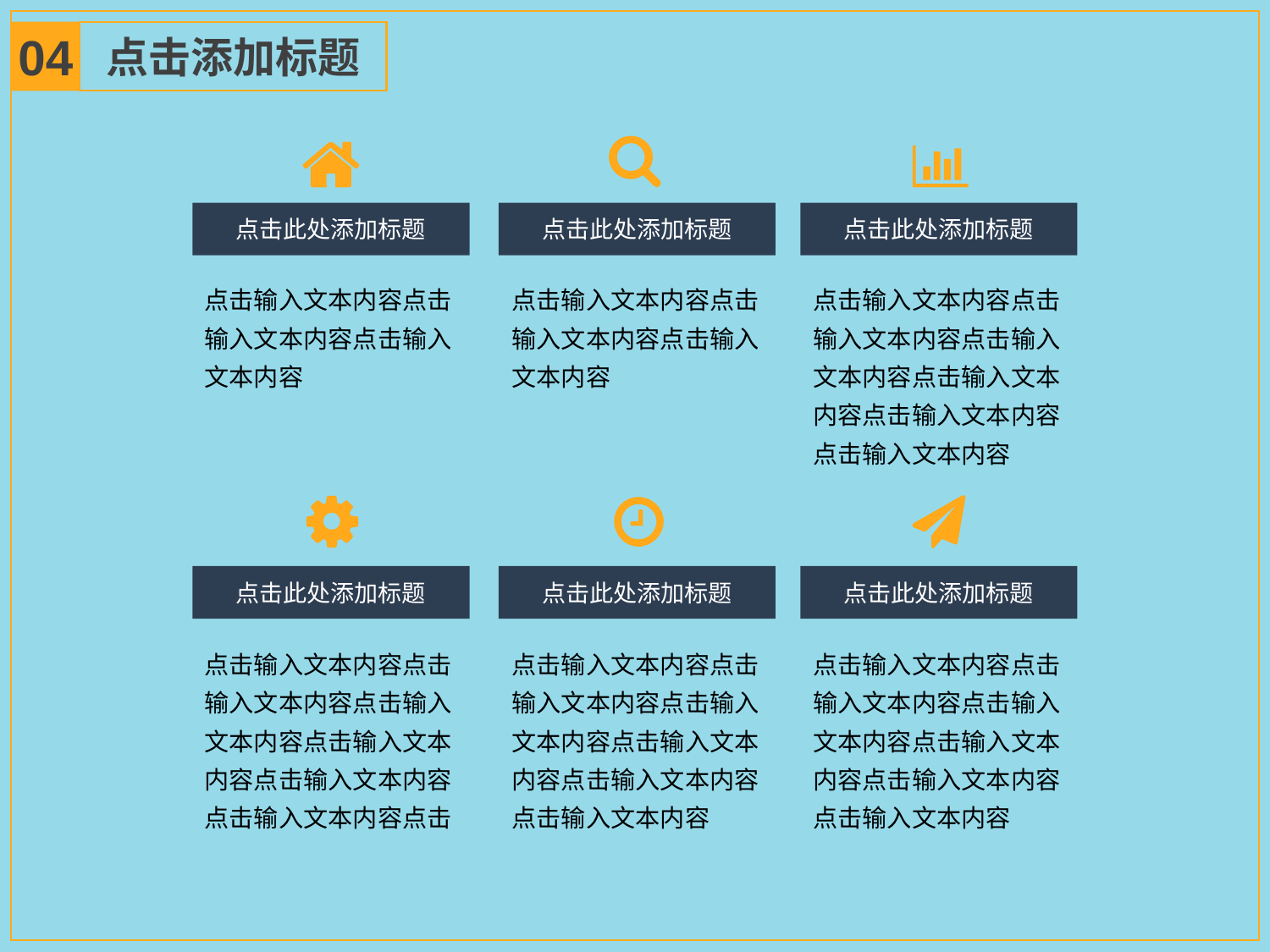

04
点击添加标题

点击此处添加标题
点击此处添加标题
点击此处添加标题
点击输入文本内容点击输入文本内容点击输入文本内容
点击输入文本内容点击输入文本内容点击输入文本内容
点击输入文本内容点击输入文本内容点击输入文本内容点击输入文本内容点击输入文本内容点击输入文本内容

点击此处添加标题
点击此处添加标题
点击此处添加标题
点击输入文本内容点击输入文本内容点击输入文本内容点击输入文本内容点击输入文本内容点击输入文本内容点击
点击输入文本内容点击输入文本内容点击输入文本内容点击输入文本内容点击输入文本内容点击输入文本内容
点击输入文本内容点击输入文本内容点击输入文本内容点击输入文本内容点击输入文本内容点击输入文本内容